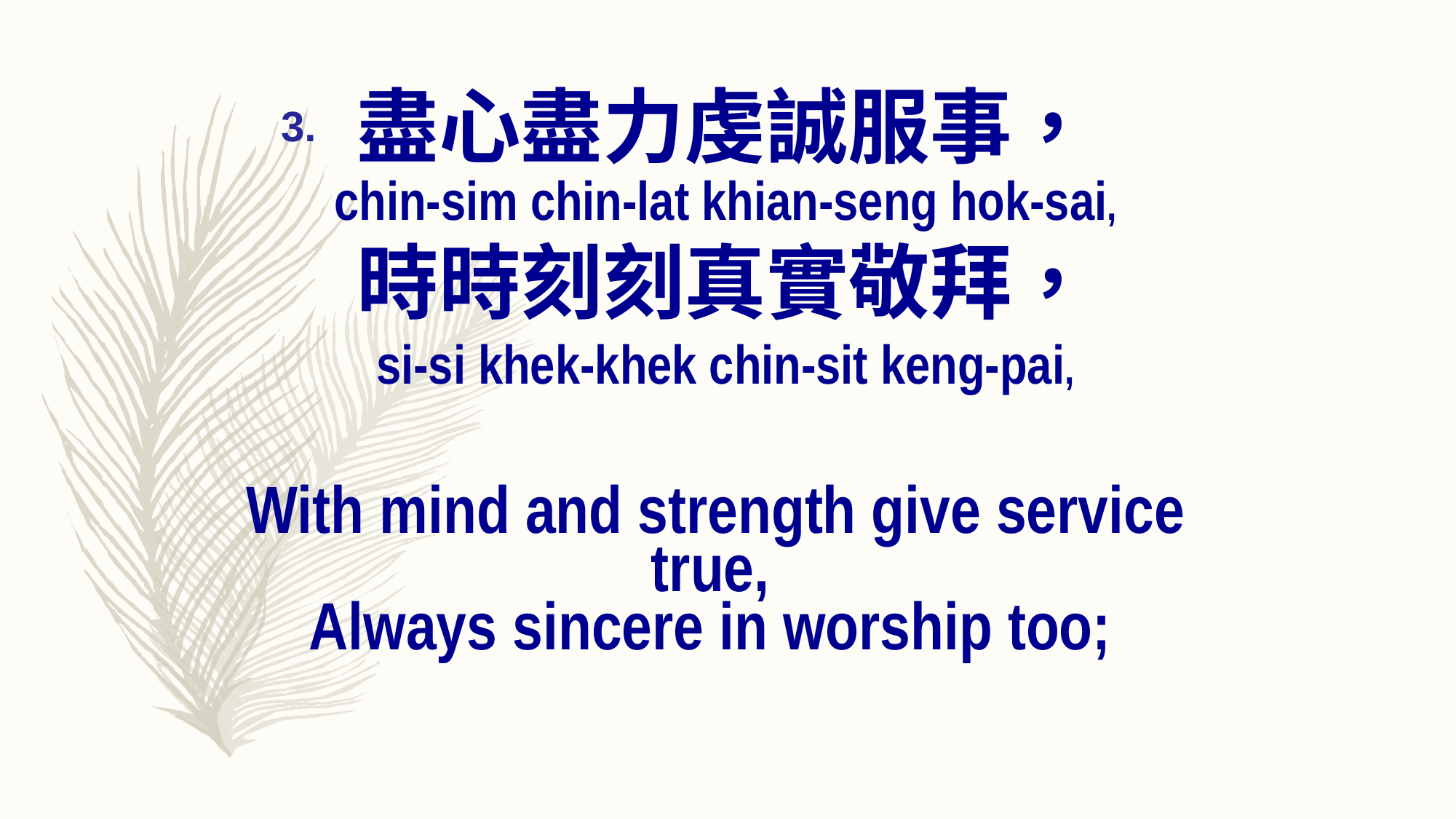

盡心盡力虔誠服事，
chin-sim chin-lat khian-seng hok-sai,
時時刻刻真實敬拜，
si-si khek-khek chin-sit keng-pai,
3.
 With mind and strength give service true,
Always sincere in worship too;